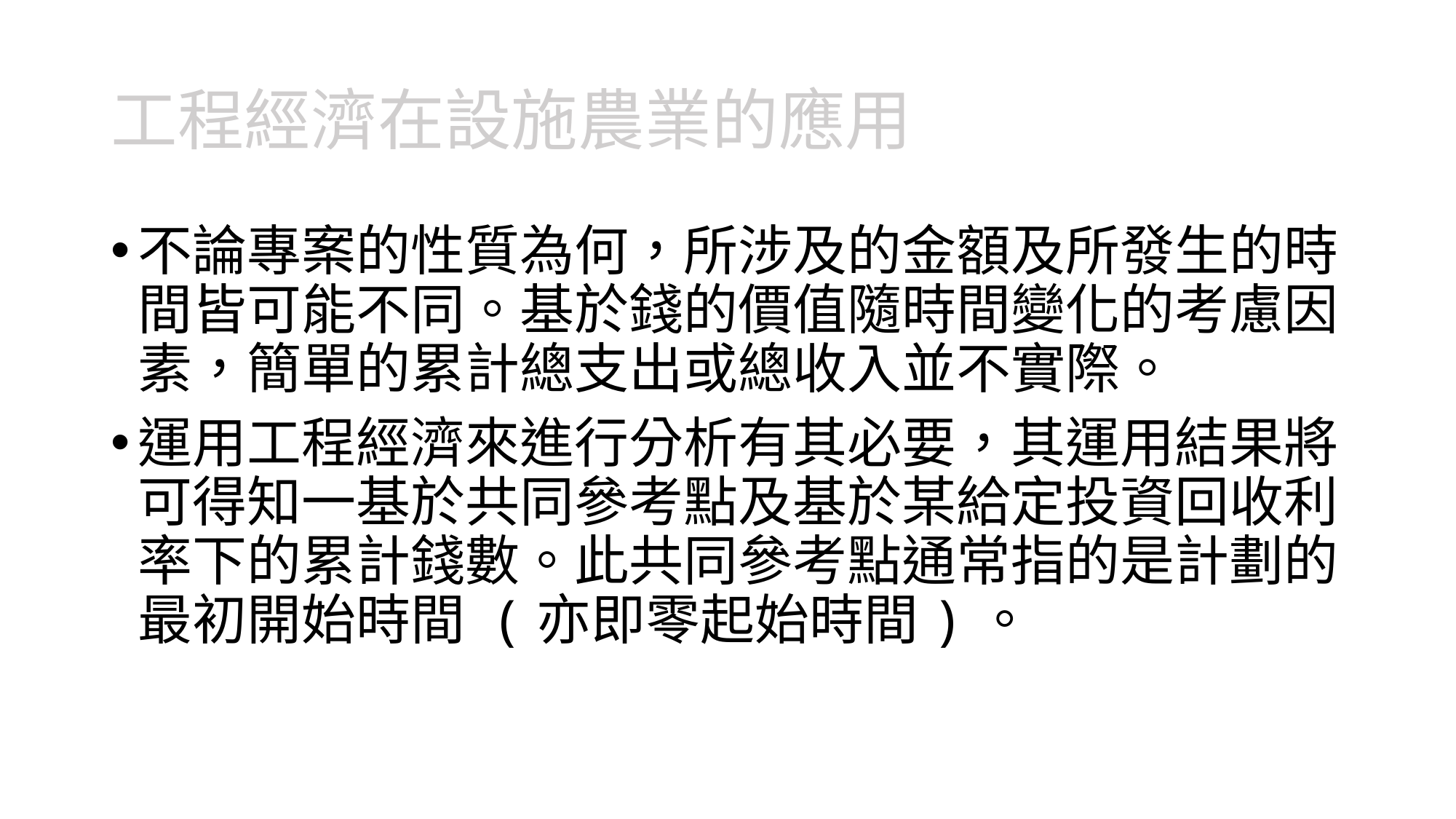

# 工程經濟在設施農業的應用
不論專案的性質為何，所涉及的金額及所發生的時間皆可能不同。基於錢的價值隨時間變化的考慮因素，簡單的累計總支出或總收入並不實際。
運用工程經濟來進行分析有其必要，其運用結果將可得知一基於共同參考點及基於某給定投資回收利率下的累計錢數。此共同參考點通常指的是計劃的最初開始時間 (亦即零起始時間)。